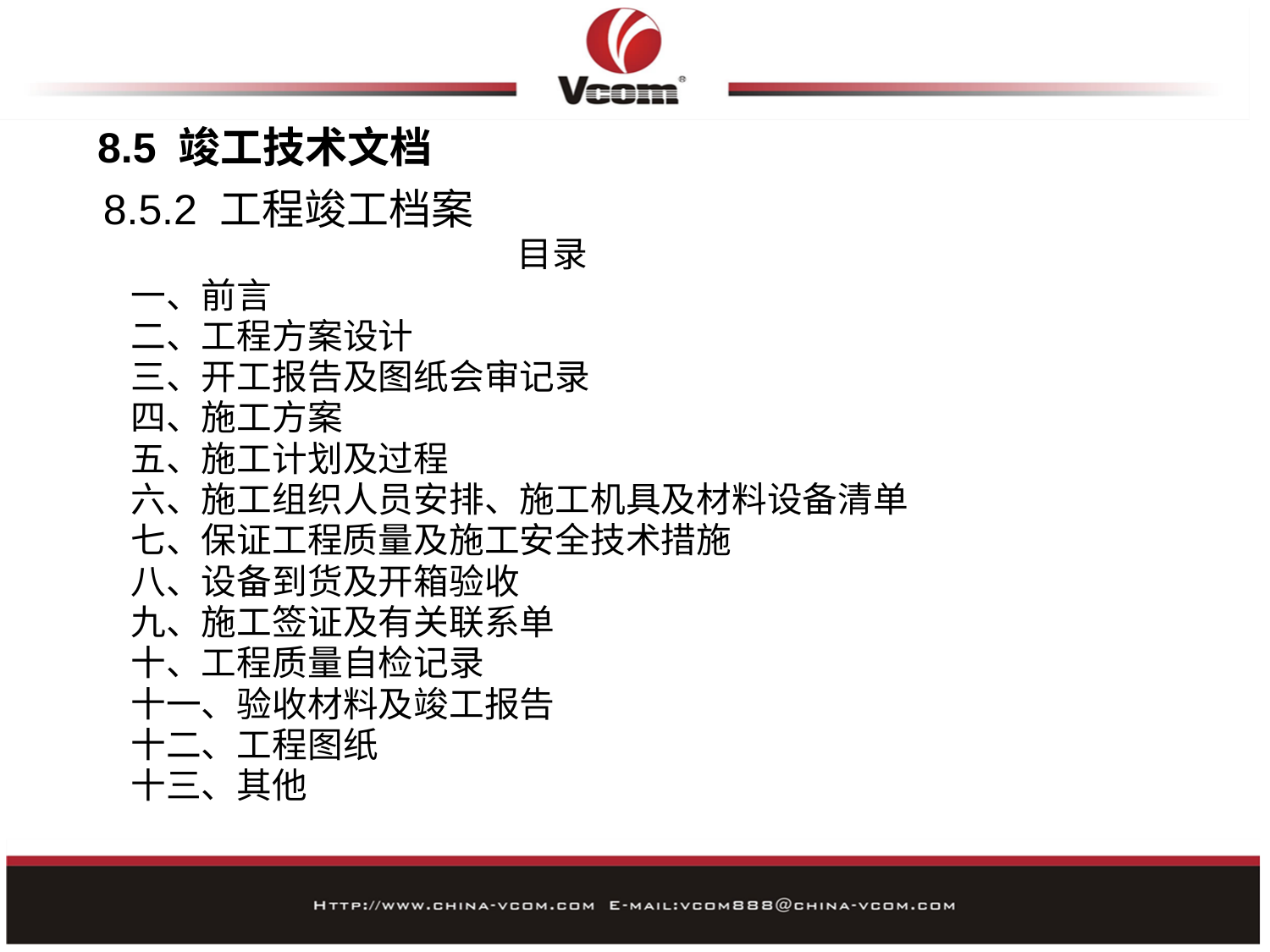

# 8.5 竣工技术文档
   8.5.2 工程竣工档案
目录
       一、前言
       二、工程方案设计
       三、开工报告及图纸会审记录
       四、施工方案
       五、施工计划及过程
       六、施工组织人员安排、施工机具及材料设备清单
       七、保证工程质量及施工安全技术措施
       八、设备到货及开箱验收
       九、施工签证及有关联系单
       十、工程质量自检记录
       十一、验收材料及竣工报告
       十二、工程图纸
       十三、其他